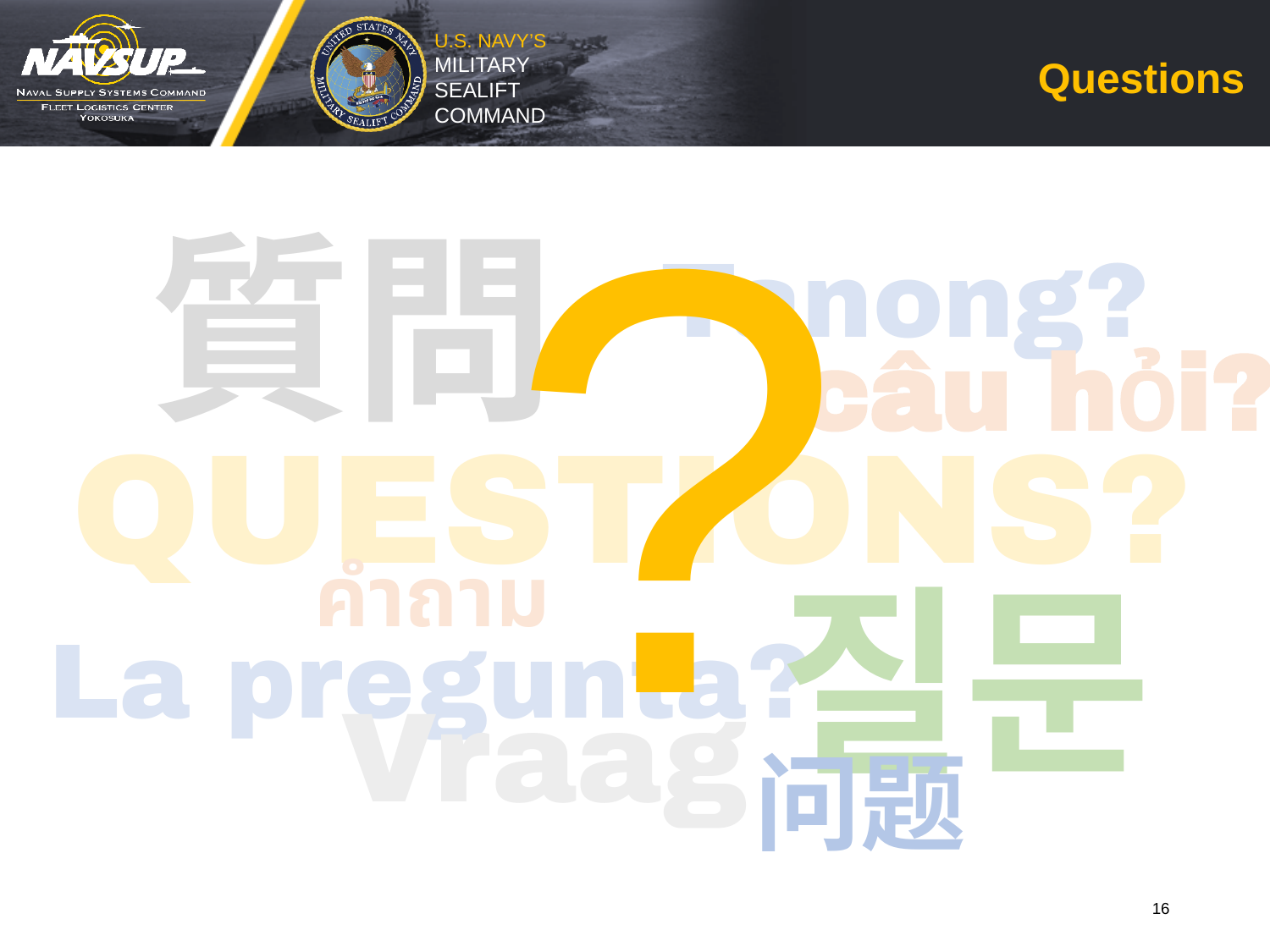

# Questions
?
質問
Tanong?
câu hỏi?
QUESTIONS?
คำถาม
질문
La pregunta?
Vraag
问题
16